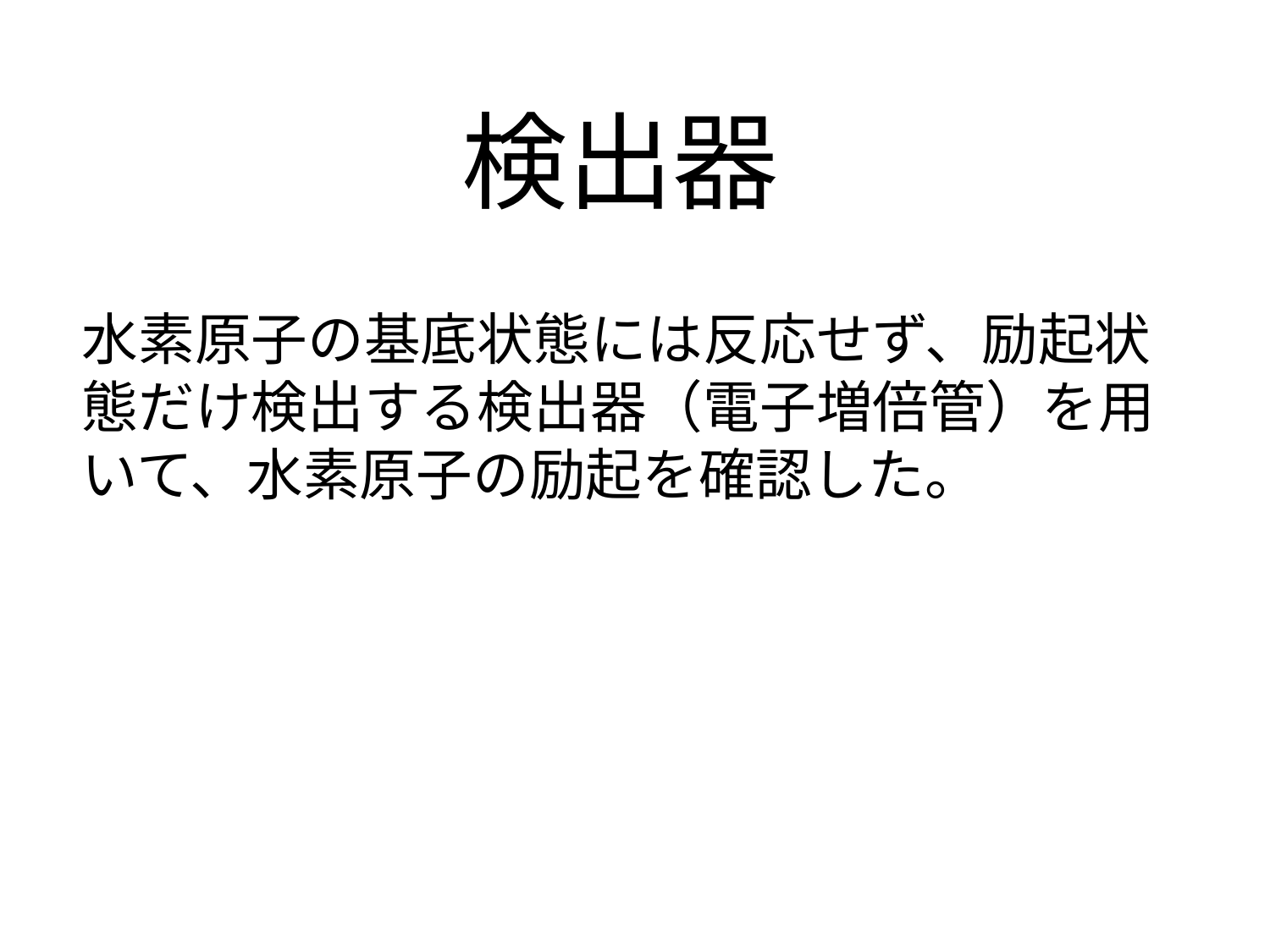

検出器
水素原子の基底状態には反応せず、励起状態だけ検出する検出器（電子増倍管）を用いて、水素原子の励起を確認した。